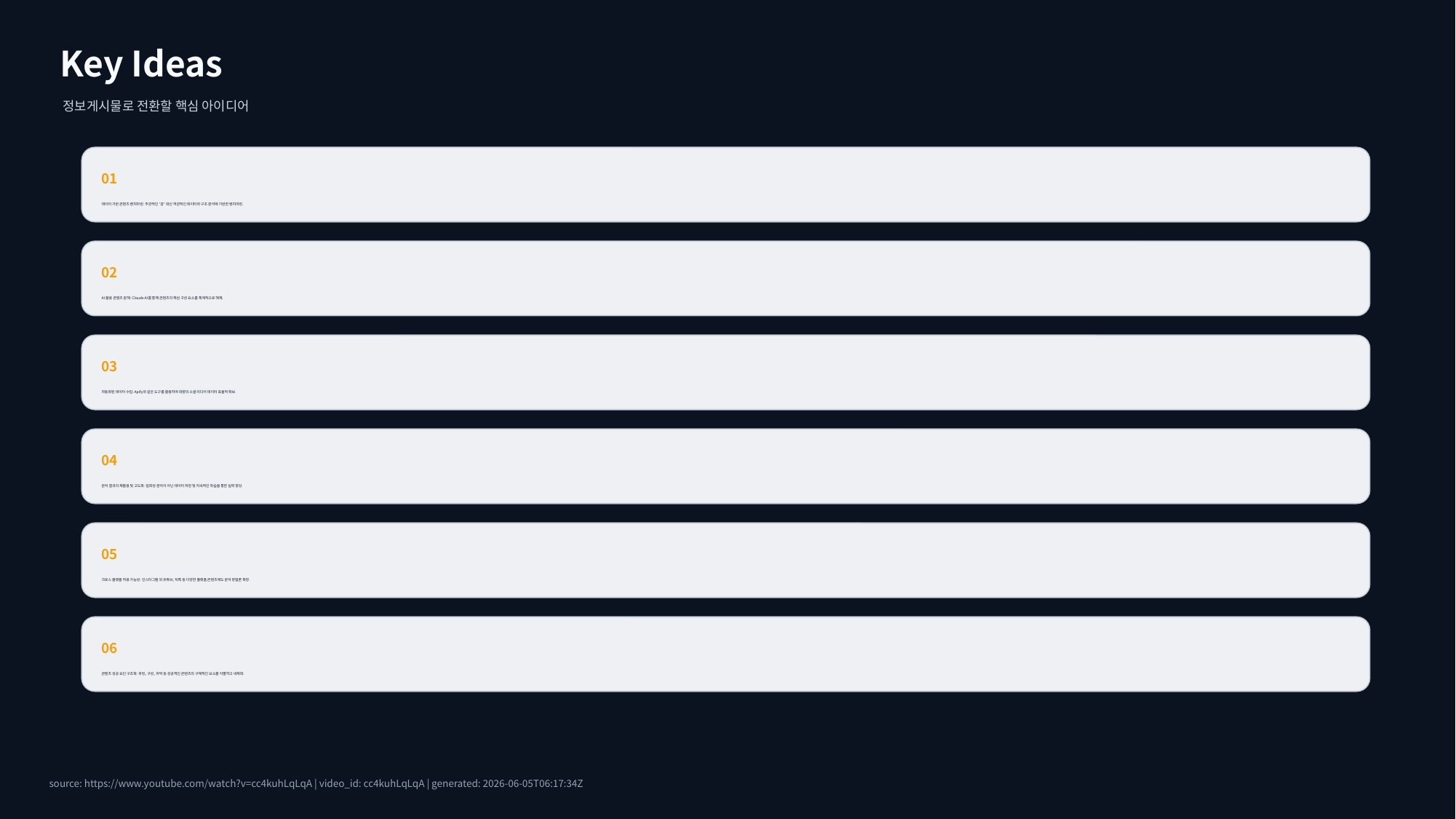

Key Ideas
정보게시물로 전환할 핵심 아이디어

01
데이터 기반 콘텐츠 벤치마킹: 주관적인 '감' 대신 객관적인 데이터와 구조 분석에 기반한 벤치마킹.

02
AI 활용 콘텐츠 분해: Claude AI를 통해 콘텐츠의 핵심 구성 요소를 체계적으로 해체.

03
자동화된 데이터 수집: Apify와 같은 도구를 활용하여 대량의 소셜 미디어 데이터 효율적 확보.

04
분석 결과의 재활용 및 고도화: 일회성 분석이 아닌 데이터 저장 및 지속적인 학습을 통한 실력 향상.

05
크로스 플랫폼 적용 가능성: 인스타그램 외 유튜브, 틱톡 등 다양한 플랫폼 콘텐츠에도 분석 방법론 확장.

06
콘텐츠 성공 요인 구조화: 후킹, 구성, 자막 등 성공적인 콘텐츠의 구체적인 요소를 식별하고 내재화.
source: https://www.youtube.com/watch?v=cc4kuhLqLqA | video_id: cc4kuhLqLqA | generated: 2026-06-05T06:17:34Z